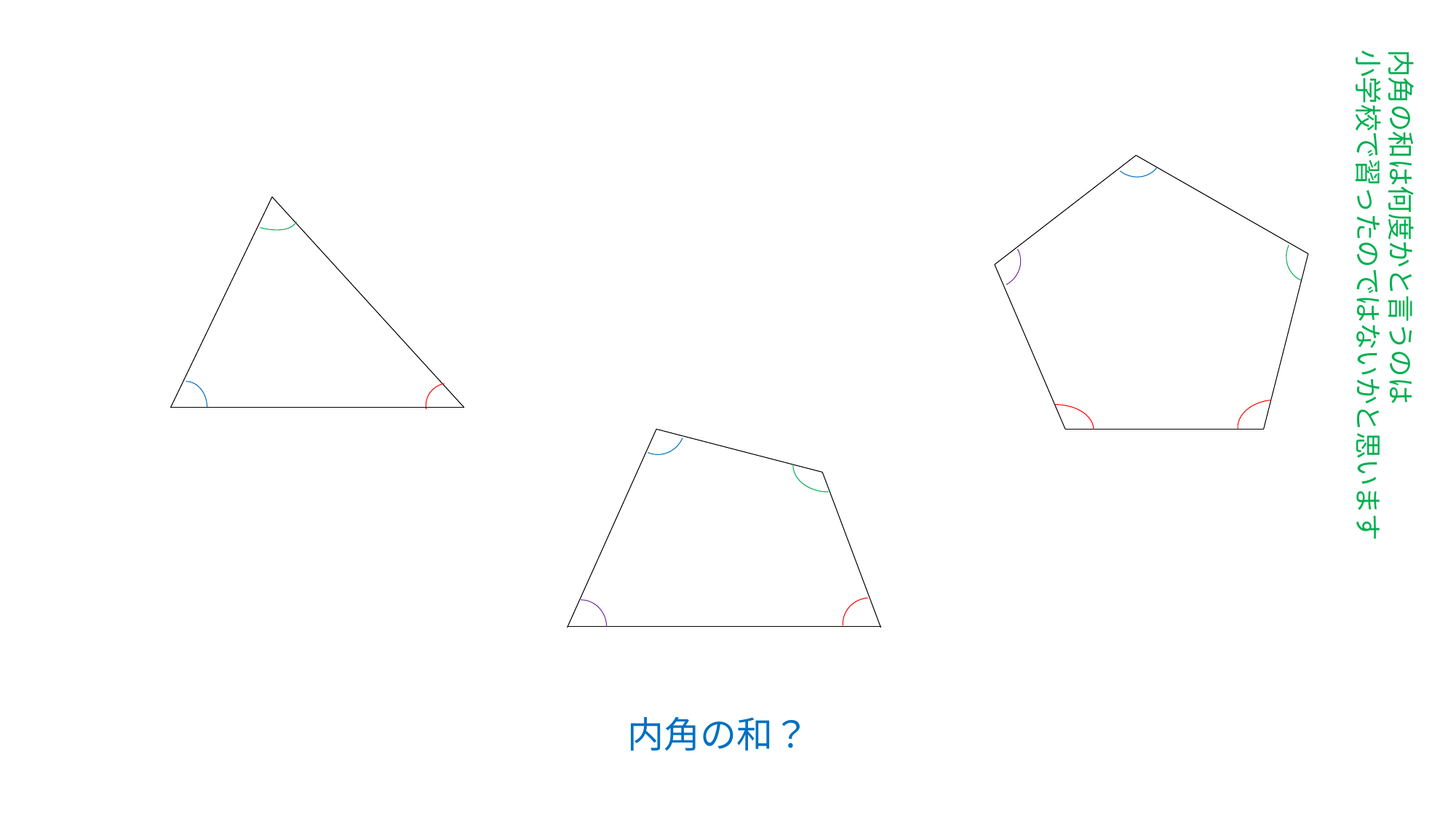

内角の和は何度かと言うのは
小学校で習ったのではないかと思います

内角の和？